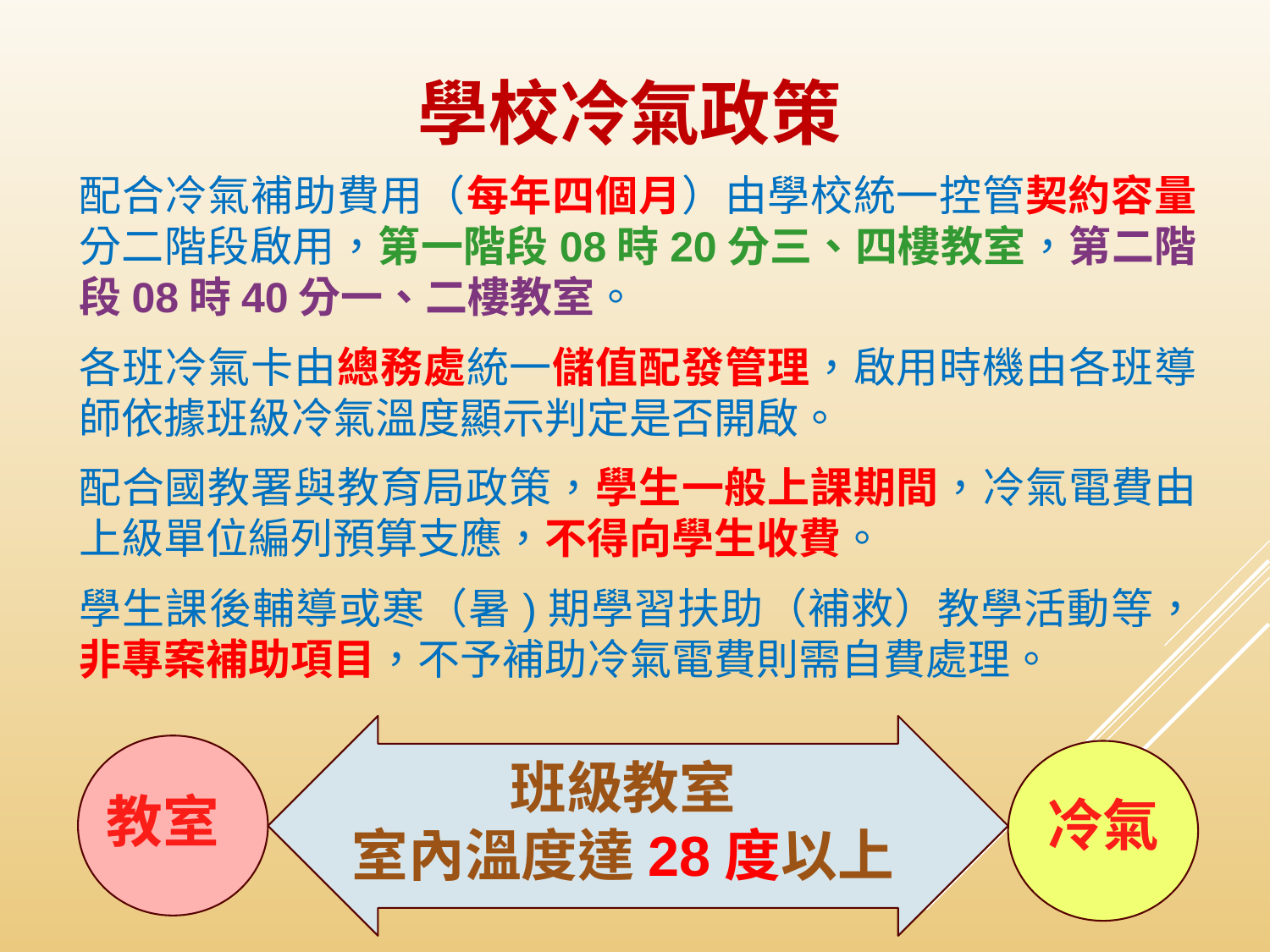

# 學校冷氣政策
配合冷氣補助費用（每年四個月）由學校統一控管契約容量分二階段啟用，第一階段08時20分三、四樓教室，第二階段08時40分一、二樓教室。
各班冷氣卡由總務處統一儲值配發管理，啟用時機由各班導師依據班級冷氣溫度顯示判定是否開啟。
配合國教署與教育局政策，學生一般上課期間，冷氣電費由上級單位編列預算支應，不得向學生收費。
學生課後輔導或寒（暑)期學習扶助（補救）教學活動等，非專案補助項目，不予補助冷氣電費則需自費處理。

班級教室
室內溫度達28度以上
教室
冷氣